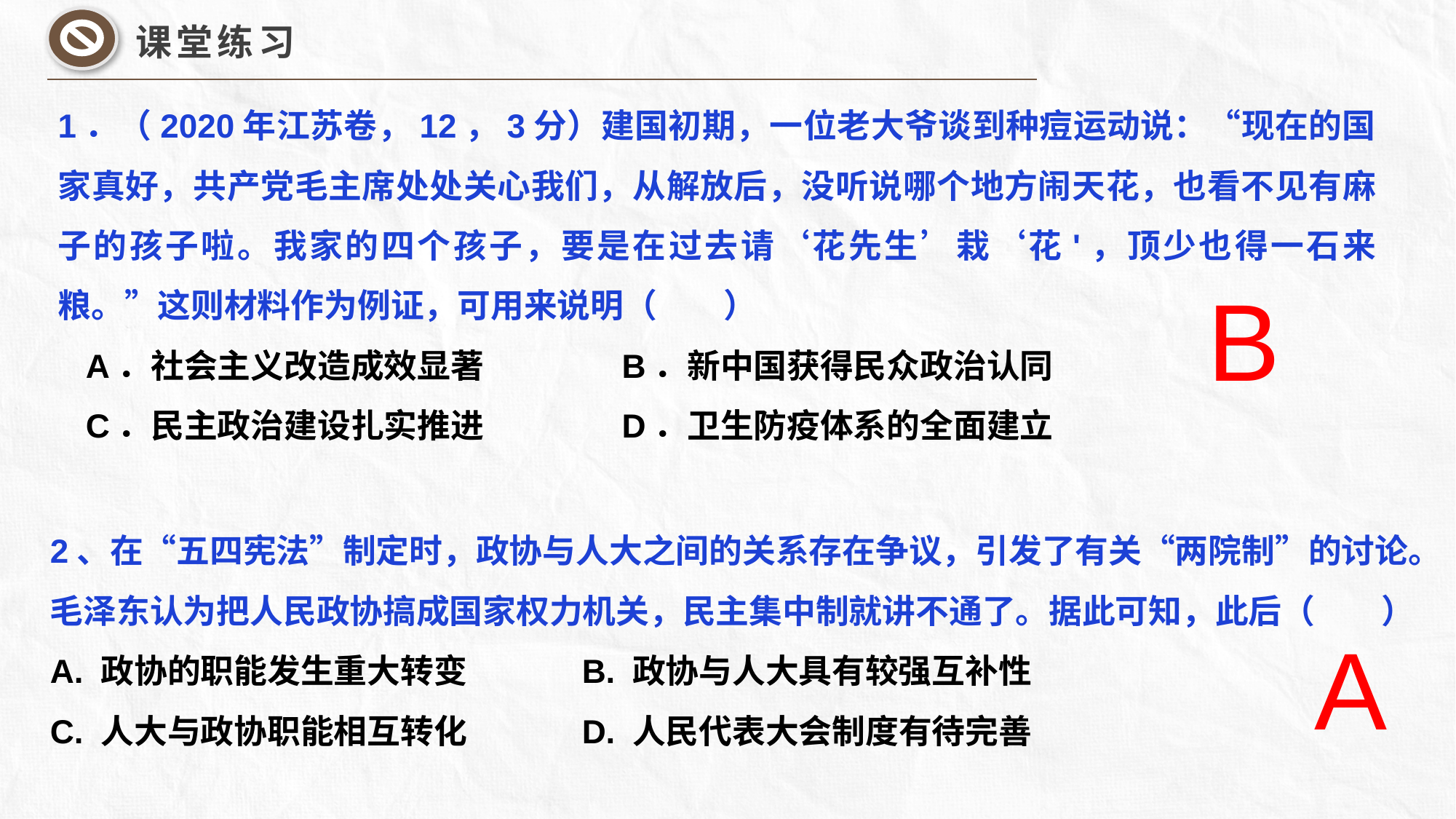

课堂练习

1．（2020年江苏卷，12，3分）建国初期，一位老大爷谈到种痘运动说：“现在的国家真好，共产党毛主席处处关心我们，从解放后，没听说哪个地方闹天花，也看不见有麻子的孩子啦。我家的四个孩子，要是在过去请‘花先生’栽‘花'，顶少也得一石来粮。”这则材料作为例证，可用来说明（　　）
   A．社会主义改造成效显著                 B．新中国获得民众政治认同
   C．民主政治建设扎实推进                 D．卫生防疫体系的全面建立
B
2、在“五四宪法”制定时，政协与人大之间的关系存在争议，引发了有关“两院制”的讨论。毛泽东认为把人民政协搞成国家权力机关，民主集中制就讲不通了。据此可知，此后（　　）
A. 政协的职能发生重大转变              B. 政协与人大具有较强互补性
C. 人大与政协职能相互转化              D. 人民代表大会制度有待完善
A